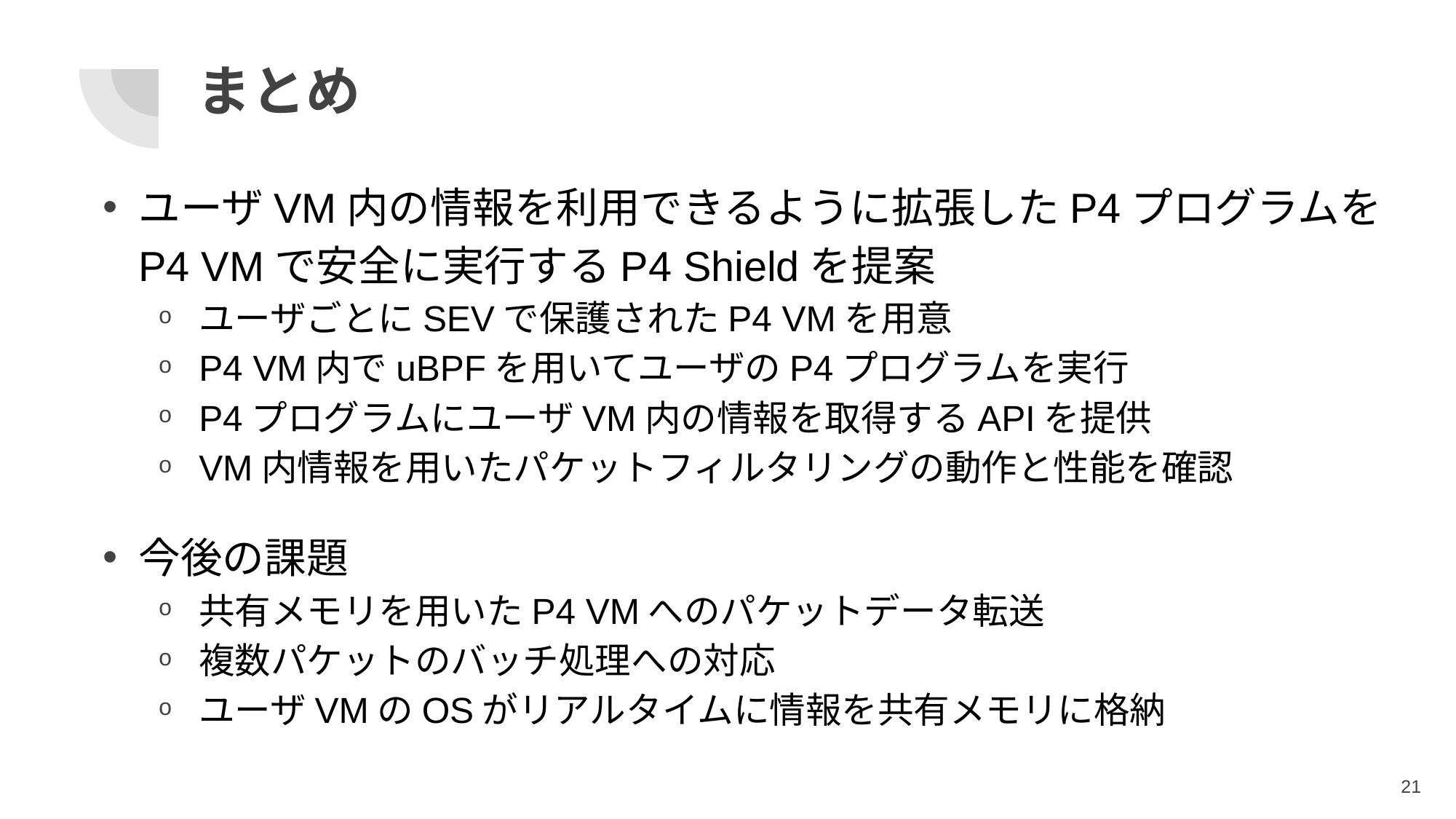

# まとめ
ユーザVM内の情報を利用できるように拡張したP4プログラムを
P4 VMで安全に実行するP4 Shieldを提案
ユーザごとにSEVで保護されたP4 VMを用意
P4 VM内でuBPFを用いてユーザのP4プログラムを実行
P4プログラムにユーザVM内の情報を取得するAPIを提供
VM内情報を用いたパケットフィルタリングの動作と性能を確認

今後の課題
共有メモリを用いたP4 VMへのパケットデータ転送
複数パケットのバッチ処理への対応
ユーザVMのOSがリアルタイムに情報を共有メモリに格納
21